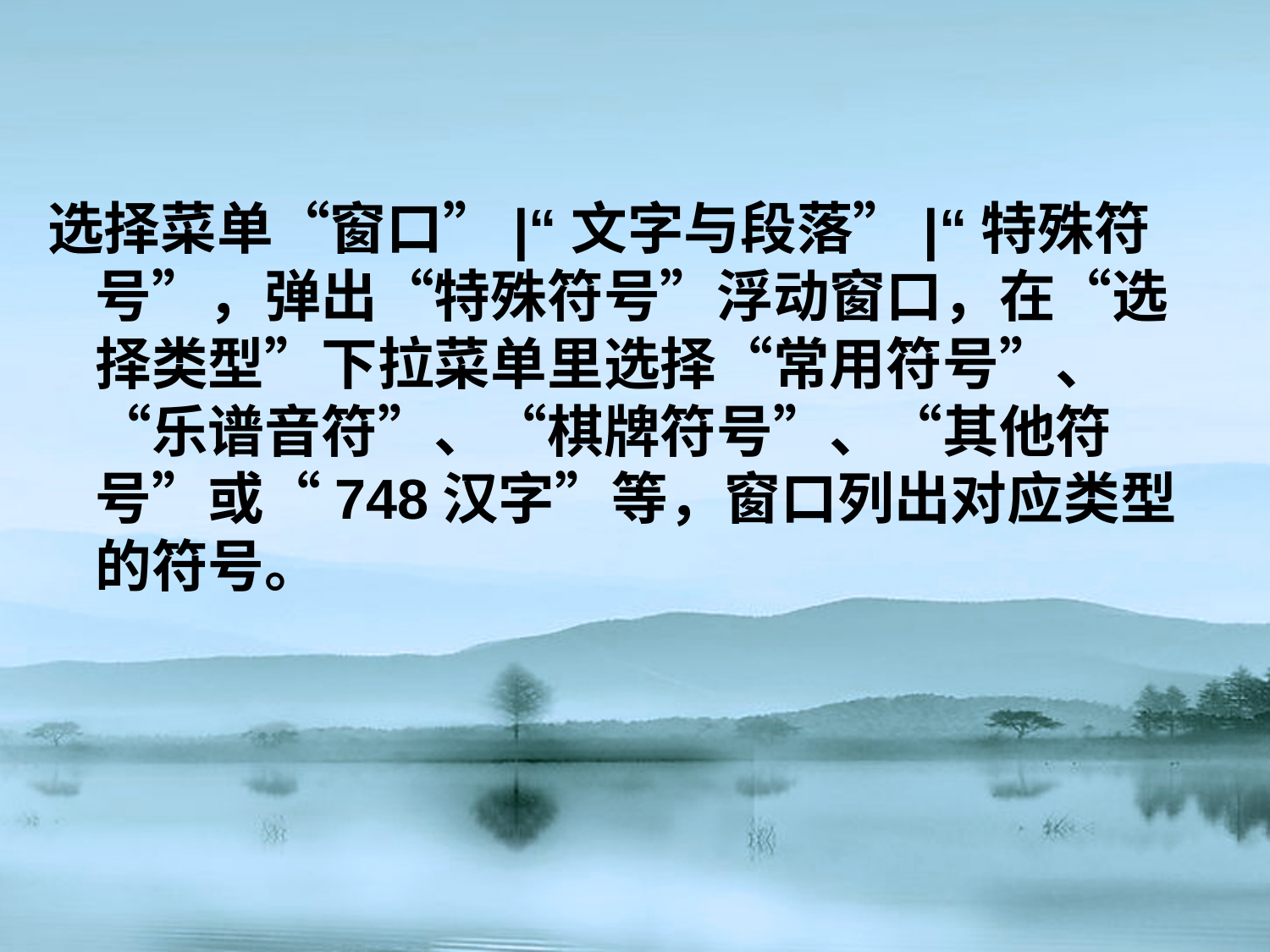

#
选择菜单“窗口”|“文字与段落”|“特殊符号”，弹出“特殊符号”浮动窗口，在“选择类型”下拉菜单里选择“常用符号”、“乐谱音符”、“棋牌符号”、“其他符号”或“748汉字”等，窗口列出对应类型的符号。